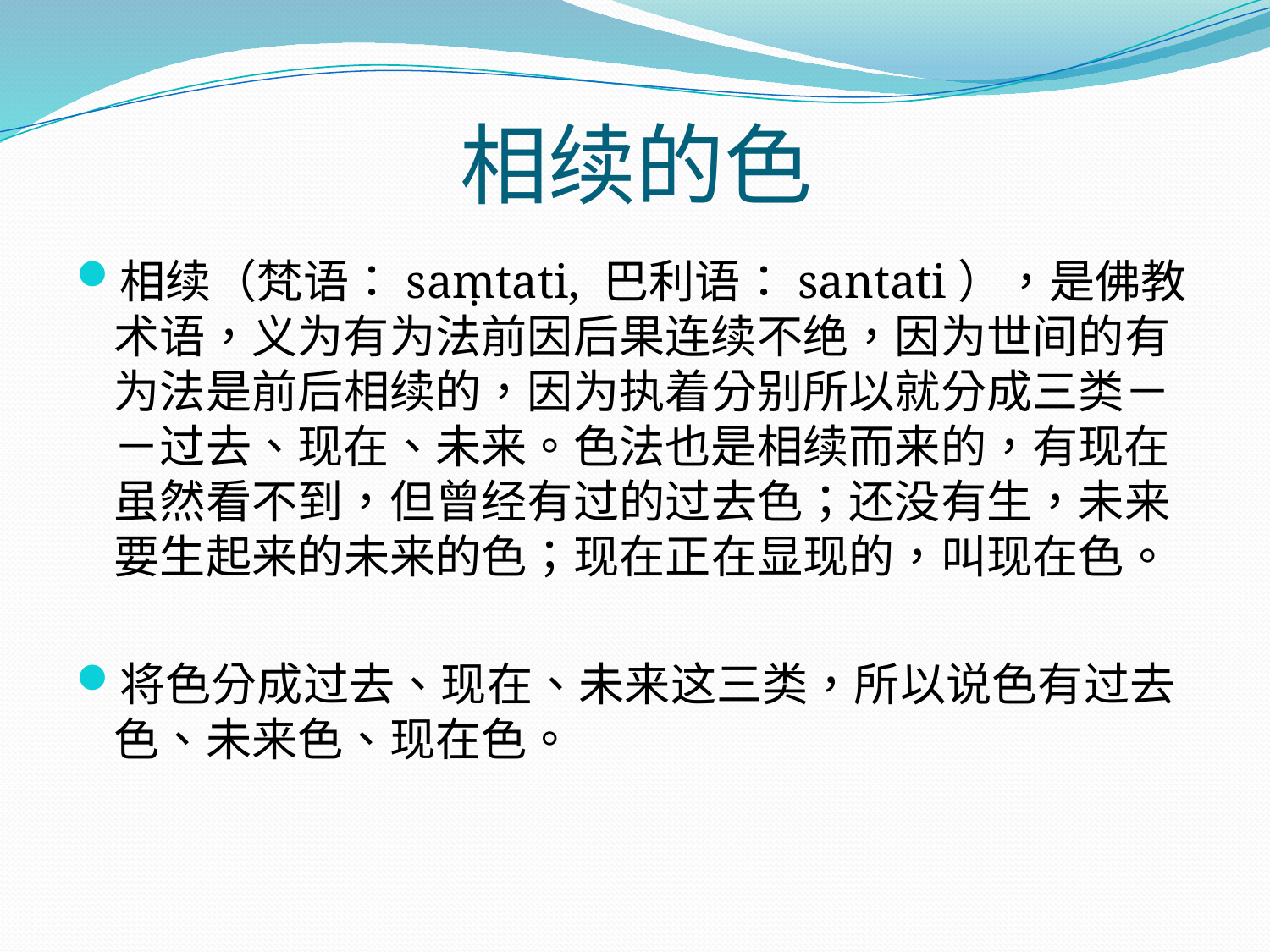

# 相续的色
相续（梵语：saṃtati, 巴利语：santati），是佛教术语，义为有为法前因后果连续不绝，因为世间的有为法是前后相续的，因为执着分别所以就分成三类－－过去、现在、未来。色法也是相续而来的，有现在虽然看不到，但曾经有过的过去色；还没有生，未来要生起来的未来的色；现在正在显现的，叫现在色。

将色分成过去、现在、未来这三类，所以说色有过去色、未来色、现在色。